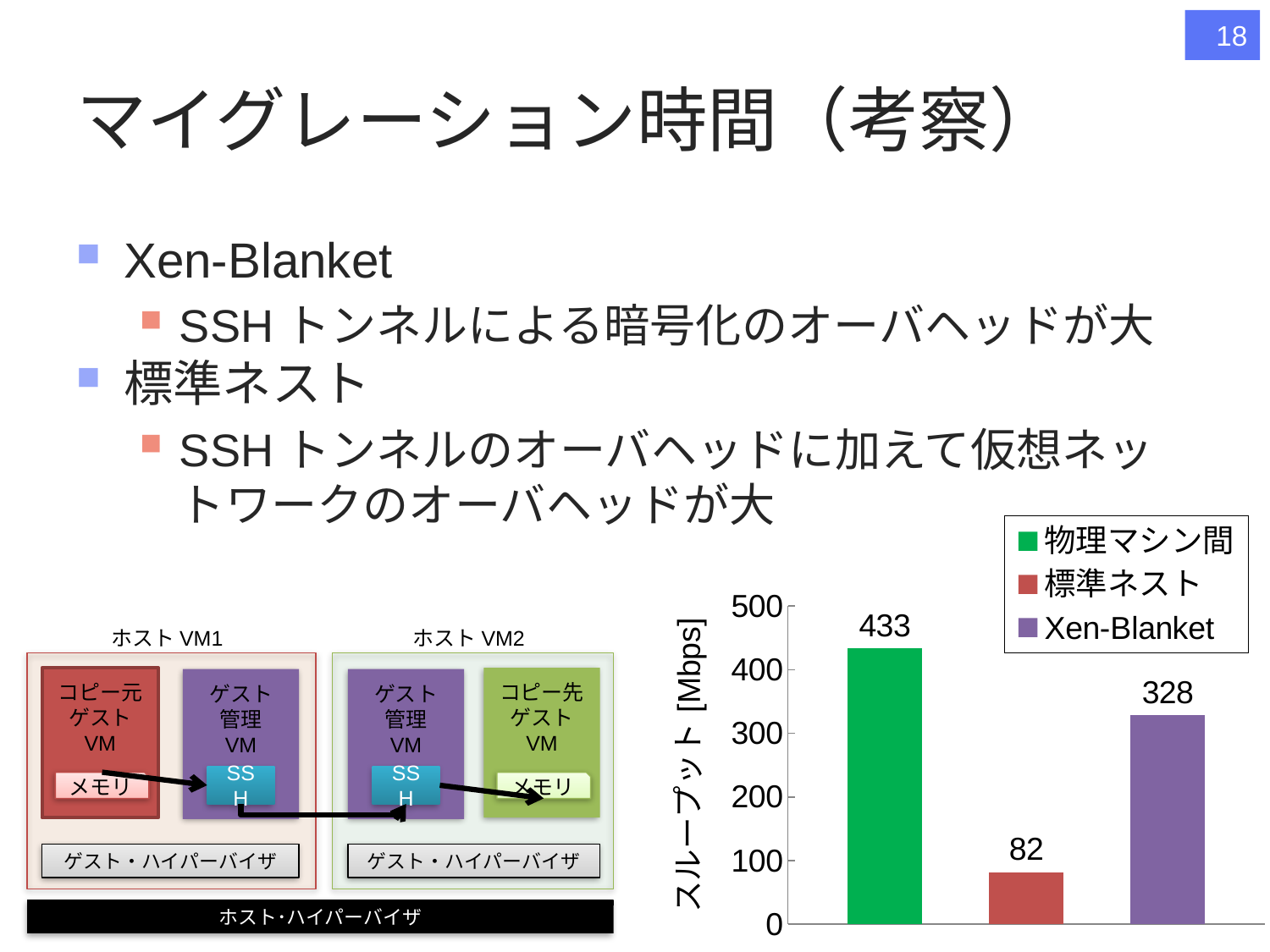

18
# マイグレーション時間（考察）
Xen-Blanket
SSHトンネルによる暗号化のオーバヘッドが大
標準ネスト
SSHトンネルのオーバヘッドに加えて仮想ネットワークのオーバヘッドが大

### Chart

| Category | 物理マシン間 | 標準ネスト | Xen-Blanket |
|---|---|---|---|
| 物理マシン間 | 433.4 | 81.84 | 328.4 |
ホストVM1

コピー元
ゲスト
VM

ゲスト
管理
VM

SSH
メモリ
ゲスト・ハイパーバイザ
ホストVM2

コピー先
ゲスト
VM

ゲスト
管理
VM

SSH
メモリ
ゲスト・ハイパーバイザ
ホスト･ハイパーバイザ